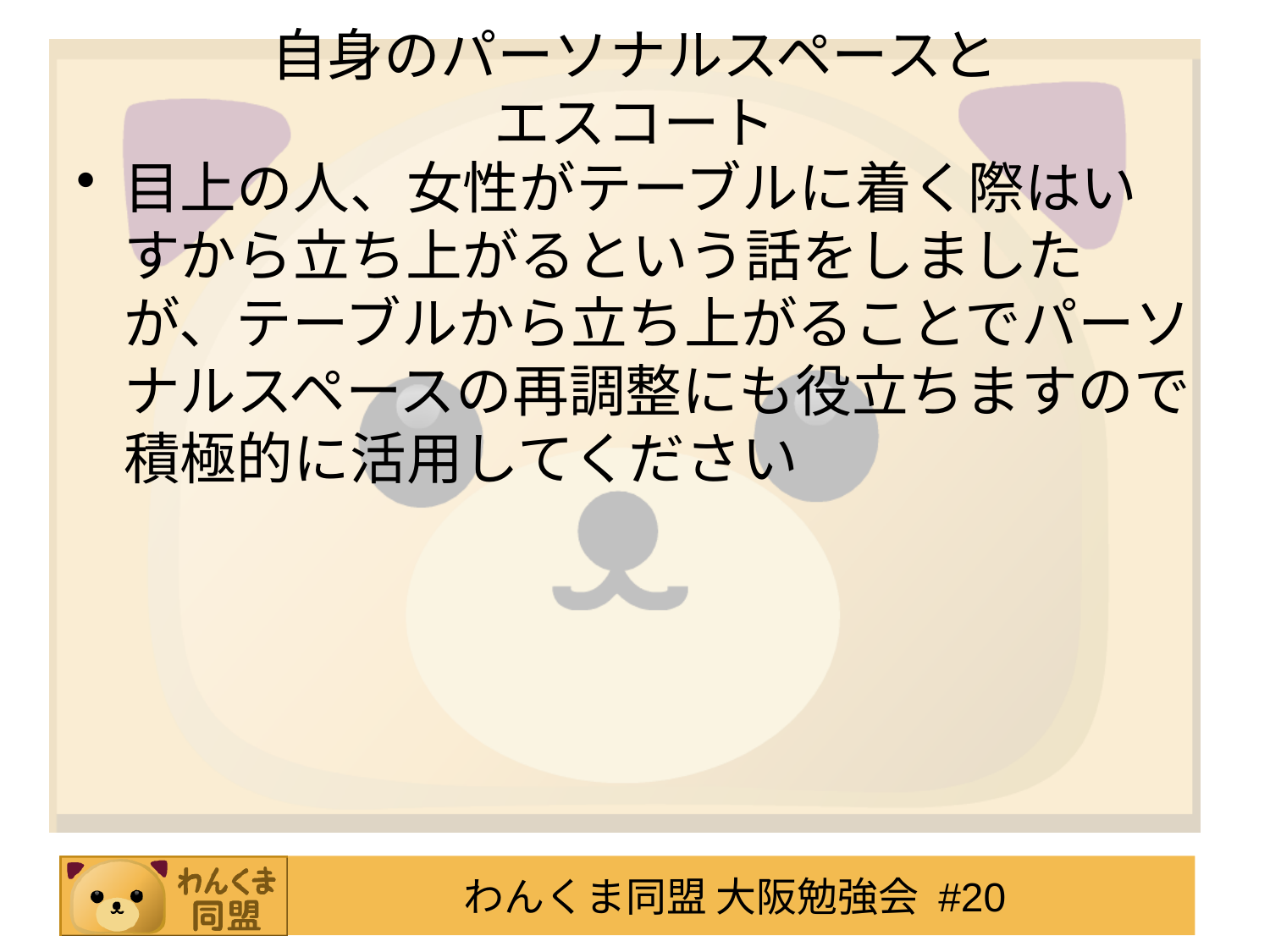

# 自身のパーソナルスペースと エスコート
目上の人、女性がテーブルに着く際はいすから立ち上がるという話をしましたが、テーブルから立ち上がることでパーソナルスペースの再調整にも役立ちますので積極的に活用してください